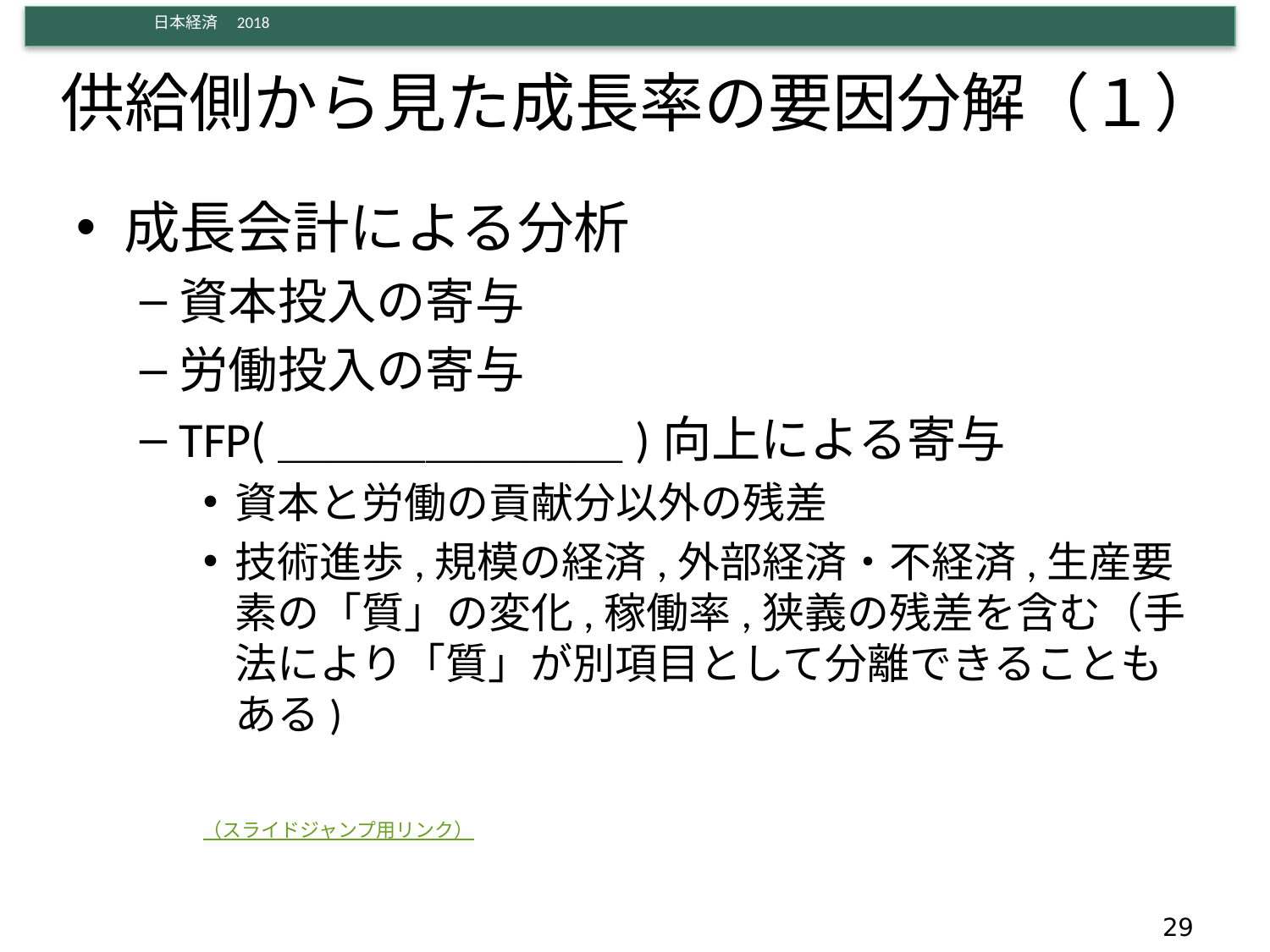

# 供給側から見た成長率の要因分解（１）
成長会計による分析
資本投入の寄与
労働投入の寄与
TFP(＿＿＿＿＿＿＿)向上による寄与
資本と労働の貢献分以外の残差
技術進歩,規模の経済,外部経済・不経済,生産要素の「質」の変化,稼働率,狭義の残差を含む（手法により「質」が別項目として分離できることもある)

（スライドジャンプ用リンク）
29